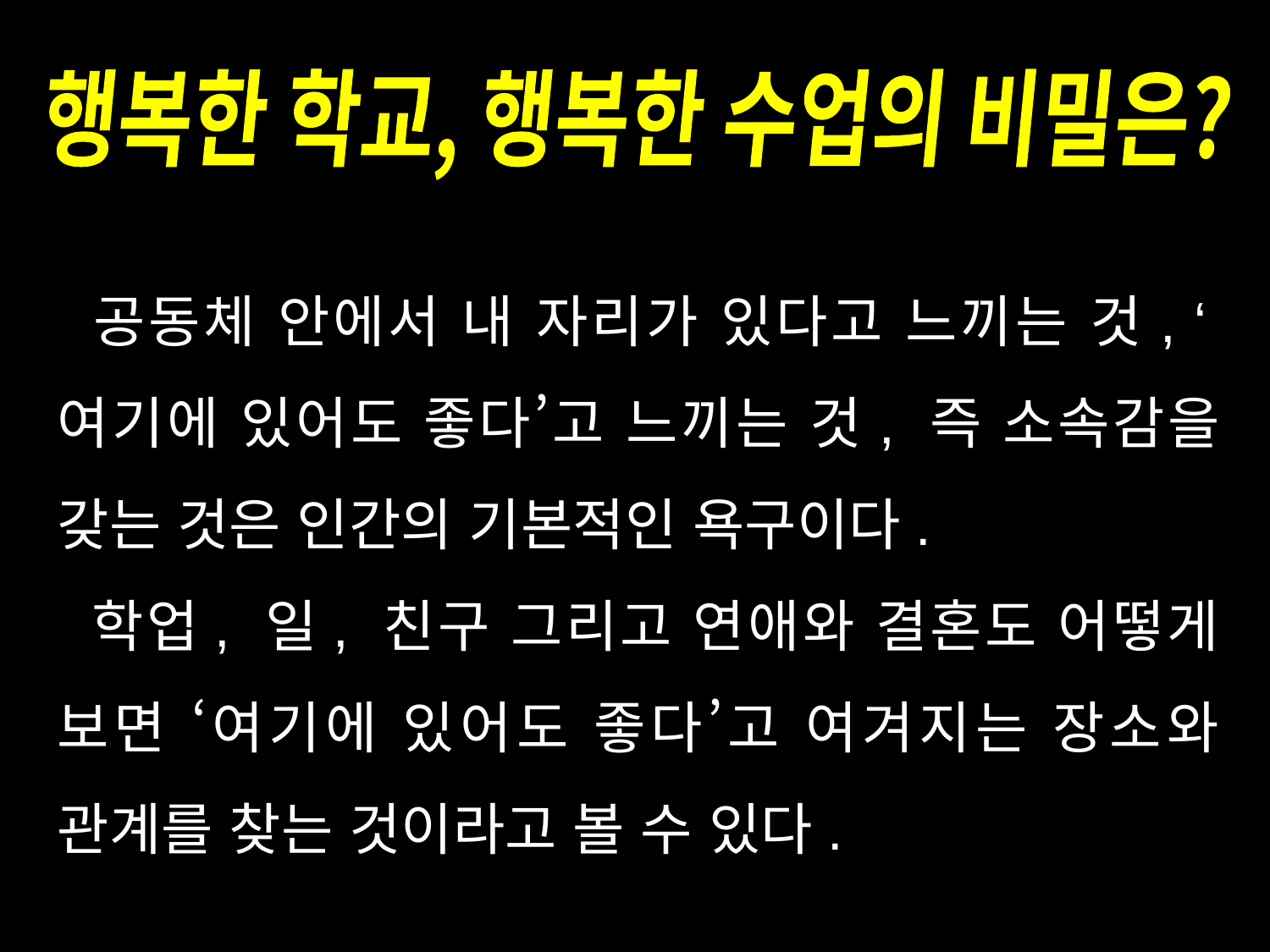

행복한 학교, 행복한 수업의 비밀은?
 공동체 안에서 내 자리가 있다고 느끼는 것, ‘여기에 있어도 좋다’고 느끼는 것, 즉 소속감을 갖는 것은 인간의 기본적인 욕구이다.
 학업, 일, 친구 그리고 연애와 결혼도 어떻게 보면 ‘여기에 있어도 좋다’고 여겨지는 장소와 관계를 찾는 것이라고 볼 수 있다.